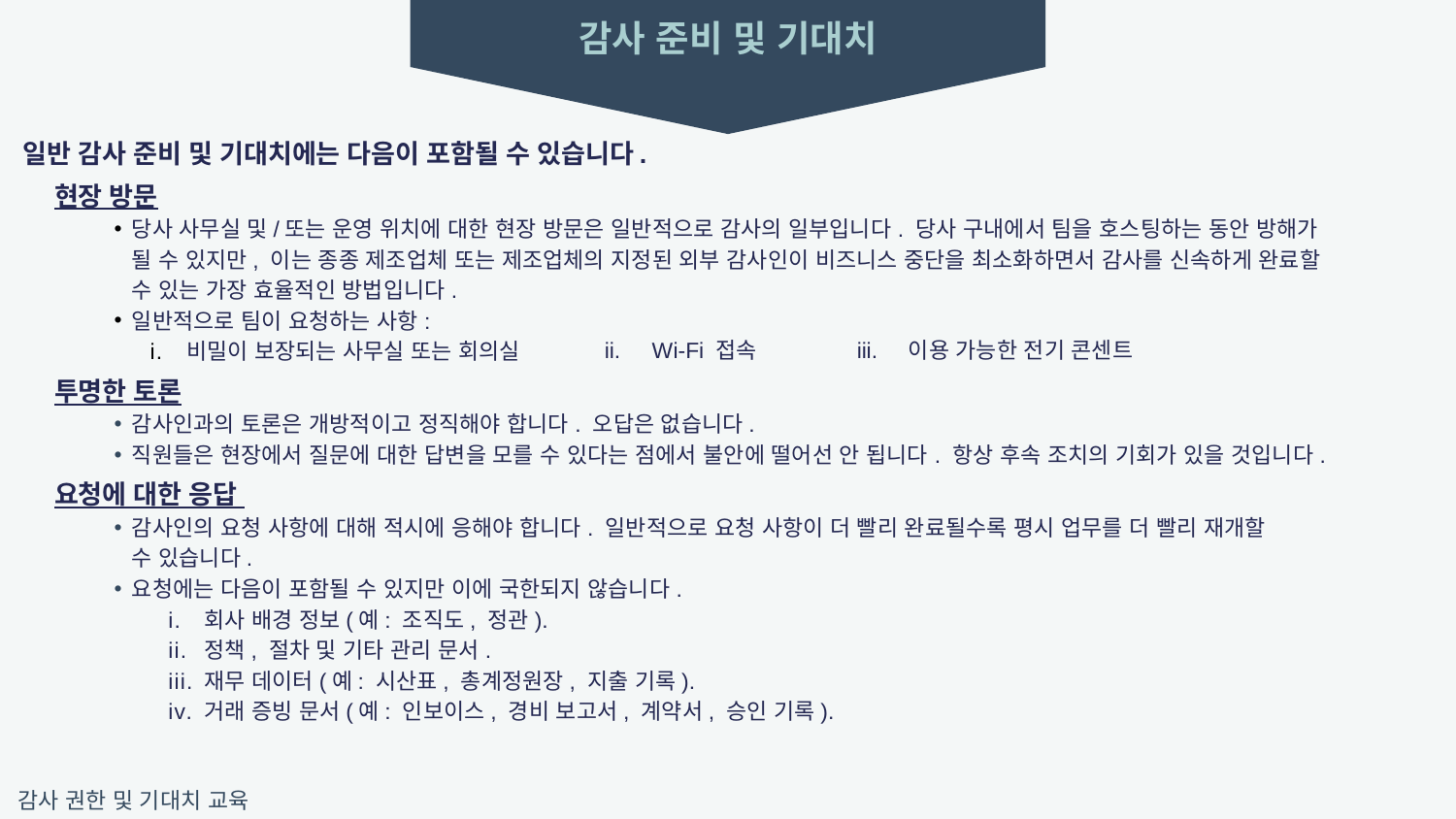

감사 준비 및 기대치
일반 감사 준비 및 기대치에는 다음이 포함될 수 있습니다.
현장 방문
당사 사무실 및/또는 운영 위치에 대한 현장 방문은 일반적으로 감사의 일부입니다. 당사 구내에서 팀을 호스팅하는 동안 방해가
될 수 있지만, 이는 종종 제조업체 또는 제조업체의 지정된 외부 감사인이 비즈니스 중단을 최소화하면서 감사를 신속하게 완료할
수 있는 가장 효율적인 방법입니다.
일반적으로 팀이 요청하는 사항:
비밀이 보장되는 사무실 또는 회의실
투명한 토론
감사인과의 토론은 개방적이고 정직해야 합니다. 오답은 없습니다.
직원들은 현장에서 질문에 대한 답변을 모를 수 있다는 점에서 불안에 떨어선 안 됩니다. 항상 후속 조치의 기회가 있을 것입니다.
요청에 대한 응답
감사인의 요청 사항에 대해 적시에 응해야 합니다. 일반적으로 요청 사항이 더 빨리 완료될수록 평시 업무를 더 빨리 재개할
수 있습니다.
요청에는 다음이 포함될 수 있지만 이에 국한되지 않습니다.
회사 배경 정보(예: 조직도, 정관).
정책, 절차 및 기타 관리 문서.
재무 데이터(예: 시산표, 총계정원장, 지출 기록).
거래 증빙 문서(예: 인보이스, 경비 보고서, 계약서, 승인 기록).
ii.     Wi-Fi 접속               iii.    이용 가능한 전기 콘센트